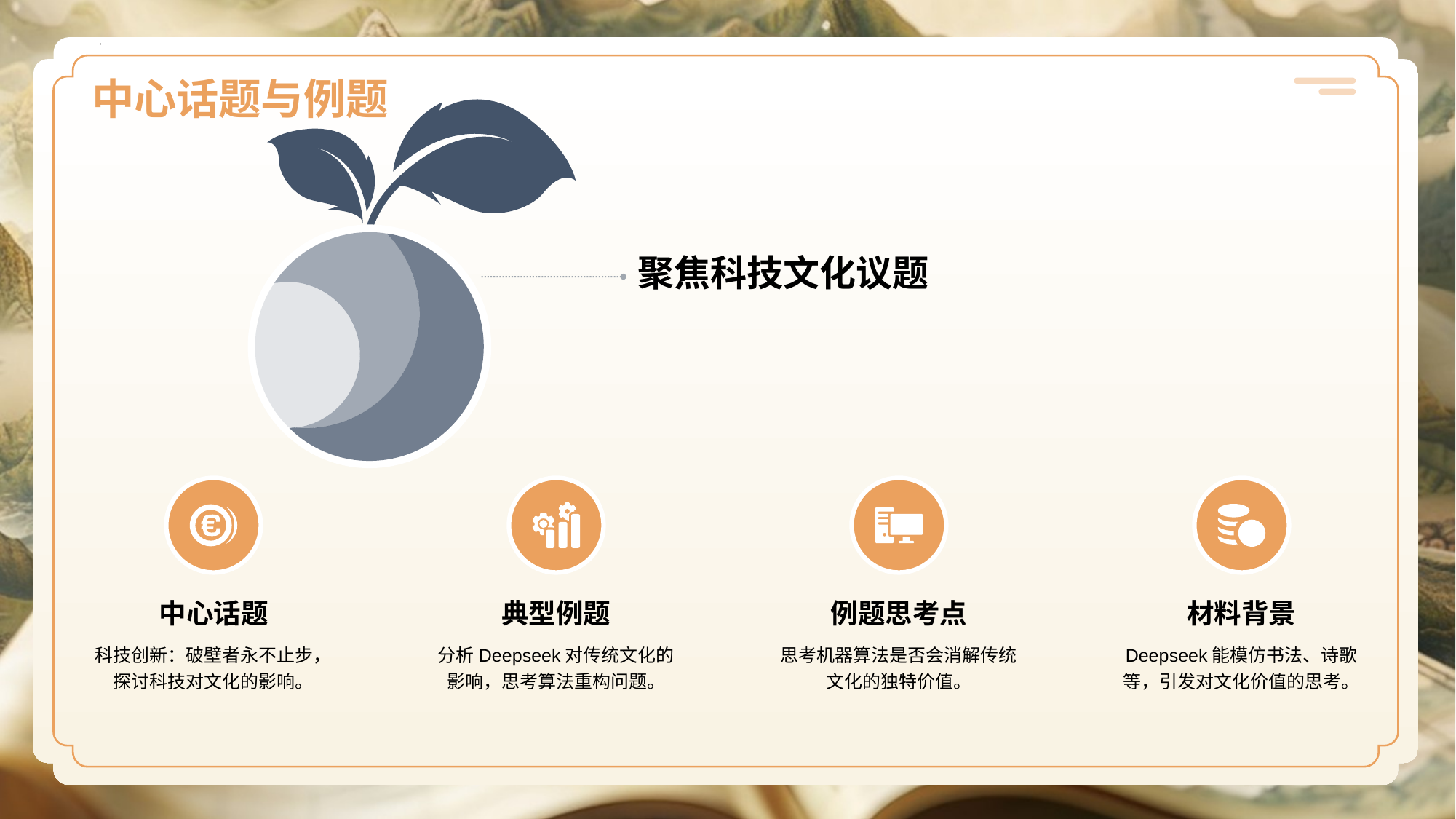

# 中心话题与例题

聚焦科技文化议题

中心话题
科技创新：破壁者永不止步，探讨科技对文化的影响。

典型例题
分析Deepseek对传统文化的影响，思考算法重构问题。

例题思考点
思考机器算法是否会消解传统文化的独特价值。

材料背景
Deepseek能模仿书法、诗歌等，引发对文化价值的思考。